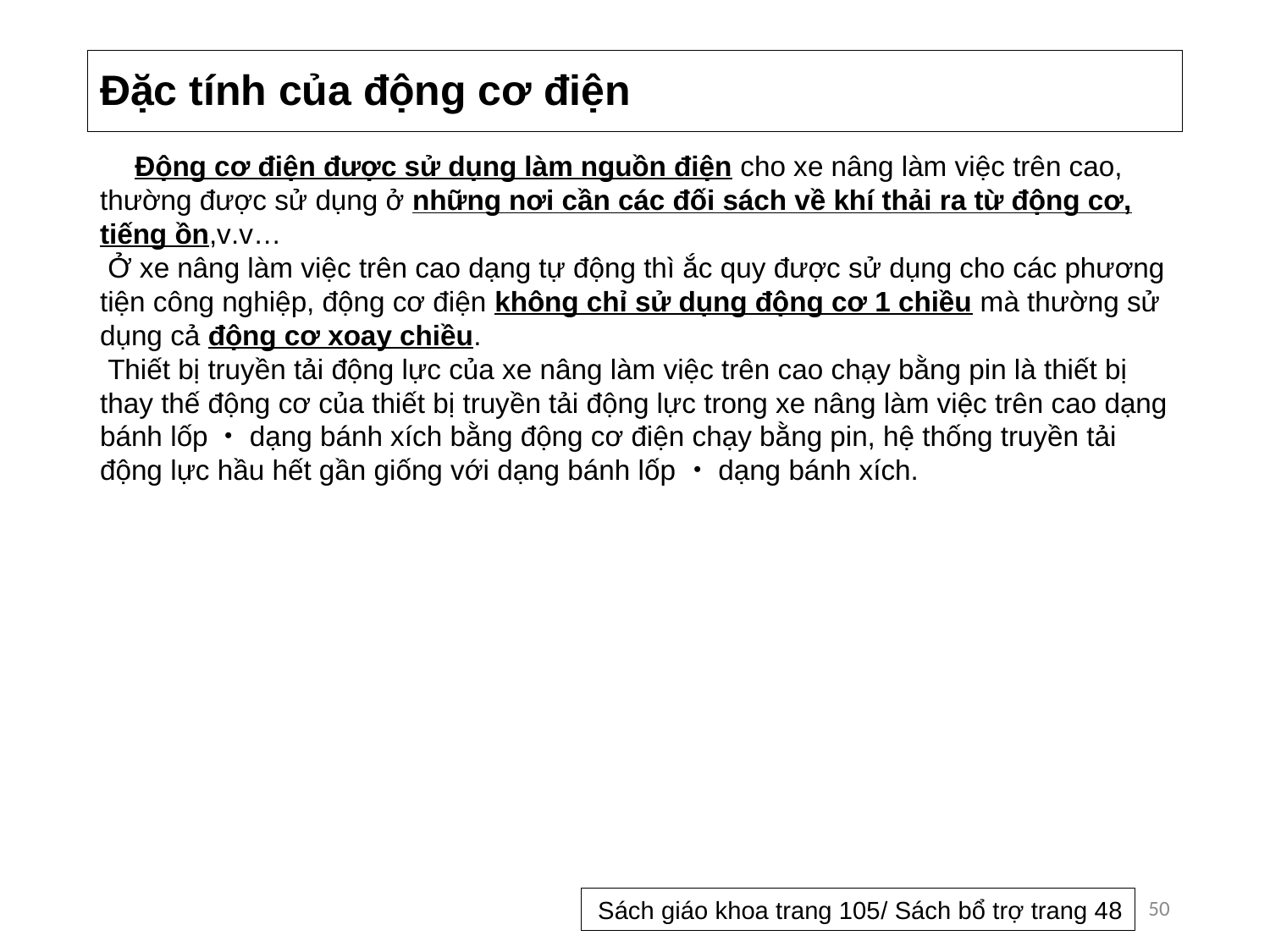

# Đặc tính của động cơ điện
　Động cơ điện được sử dụng làm nguồn điện cho xe nâng làm việc trên cao, thường được sử dụng ở những nơi cần các đối sách về khí thải ra từ động cơ, tiếng ồn,v.v…
 Ở xe nâng làm việc trên cao dạng tự động thì ắc quy được sử dụng cho các phương tiện công nghiệp, động cơ điện không chỉ sử dụng động cơ 1 chiều mà thường sử dụng cả động cơ xoay chiều.
 Thiết bị truyền tải động lực của xe nâng làm việc trên cao chạy bằng pin là thiết bị thay thế động cơ của thiết bị truyền tải động lực trong xe nâng làm việc trên cao dạng bánh lốp・dạng bánh xích bằng động cơ điện chạy bằng pin, hệ thống truyền tải động lực hầu hết gần giống với dạng bánh lốp・dạng bánh xích.
50
Sách giáo khoa trang 105/ Sách bổ trợ trang 48